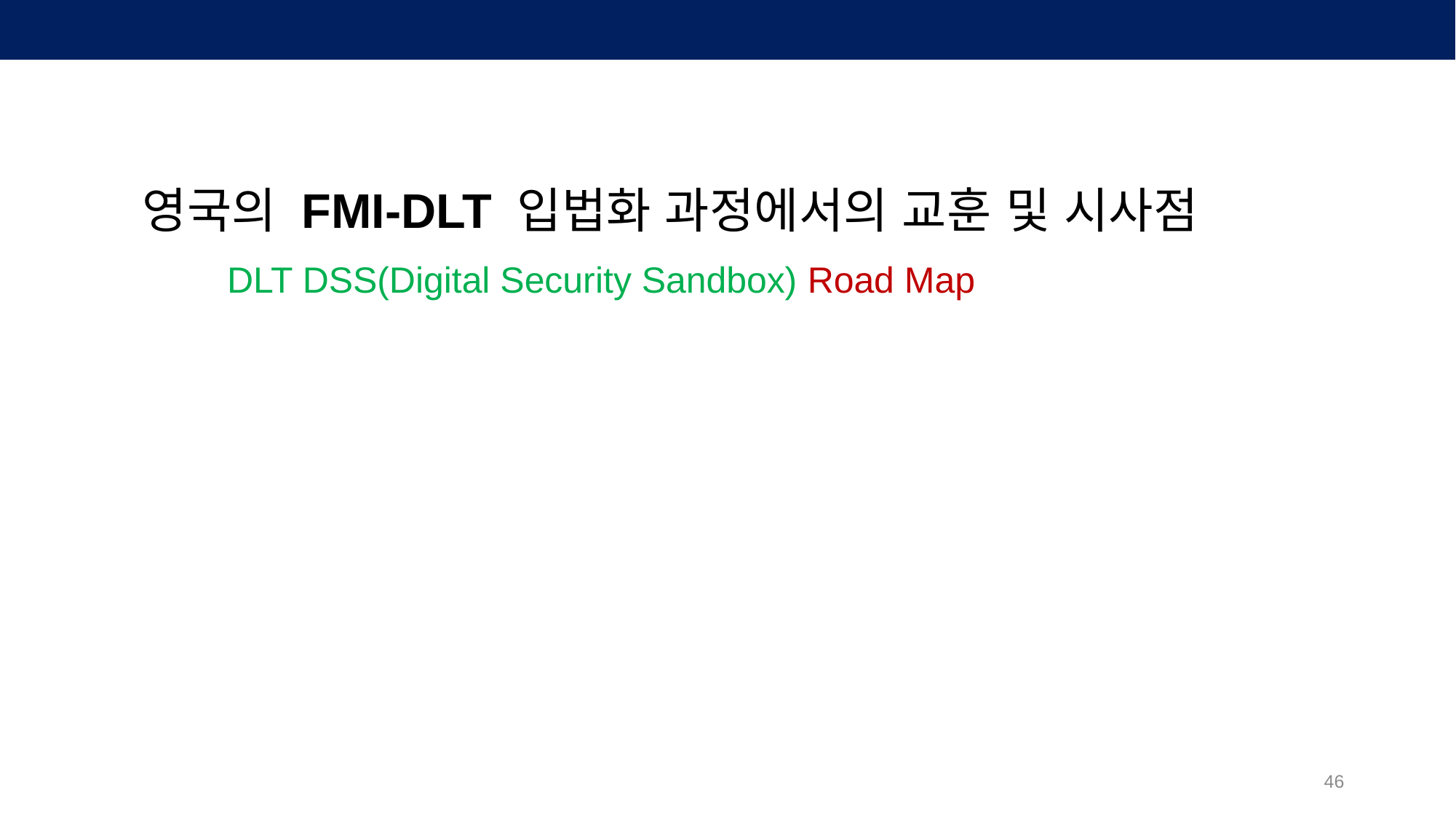

영국의 FMI-DLT 입법화 과정에서의 교훈 및 시사점
          DLT DSS(Digital Security Sandbox) Road Map

46